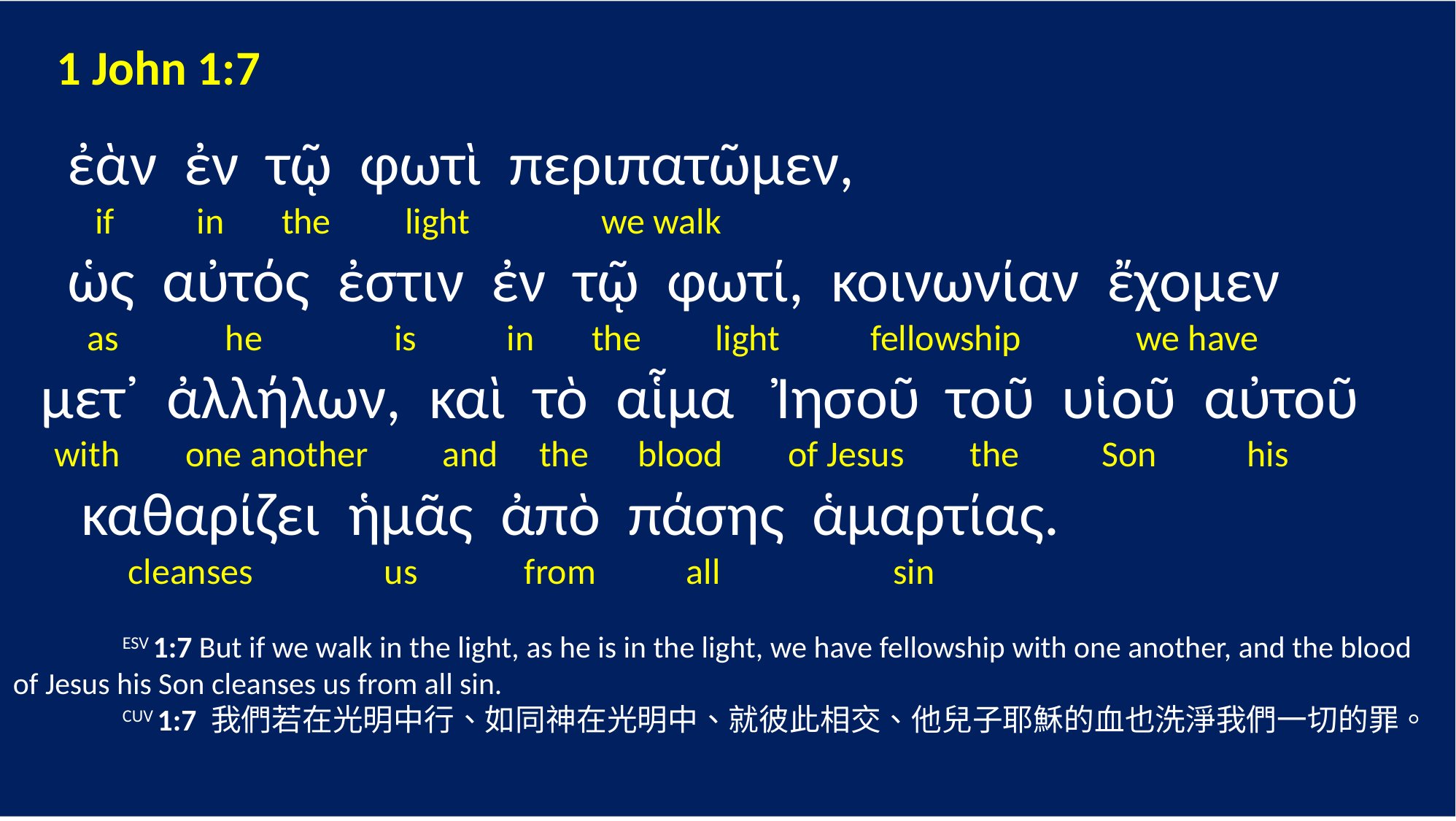

1 John 1:7

    ἐὰν  ἐν  τῷ  φωτὶ  περιπατῶμεν,
          if          in       the         light                we walk
    ὡς  αὐτός  ἐστιν  ἐν  τῷ  φωτί,  κοινωνίαν  ἔχομεν
         as             he                is           in       the         light           fellowship              we have
  μετ᾽  ἀλλήλων,  καὶ  τὸ  αἷμα   Ἰησοῦ  τοῦ  υἱοῦ  αὐτοῦ
     with        one another         and     the      blood        of Jesus        the          Son           his
     καθαρίζει  ἡμᾶς  ἀπὸ  πάσης  ἁμαρτίας.
              cleanses                us             from           all                     sin

	ESV 1:7 But if we walk in the light, as he is in the light, we have fellowship with one another, and the blood of Jesus his Son cleanses us from all sin.
	CUV 1:7 我們若在光明中行、如同神在光明中、就彼此相交、他兒子耶穌的血也洗淨我們一切的罪。